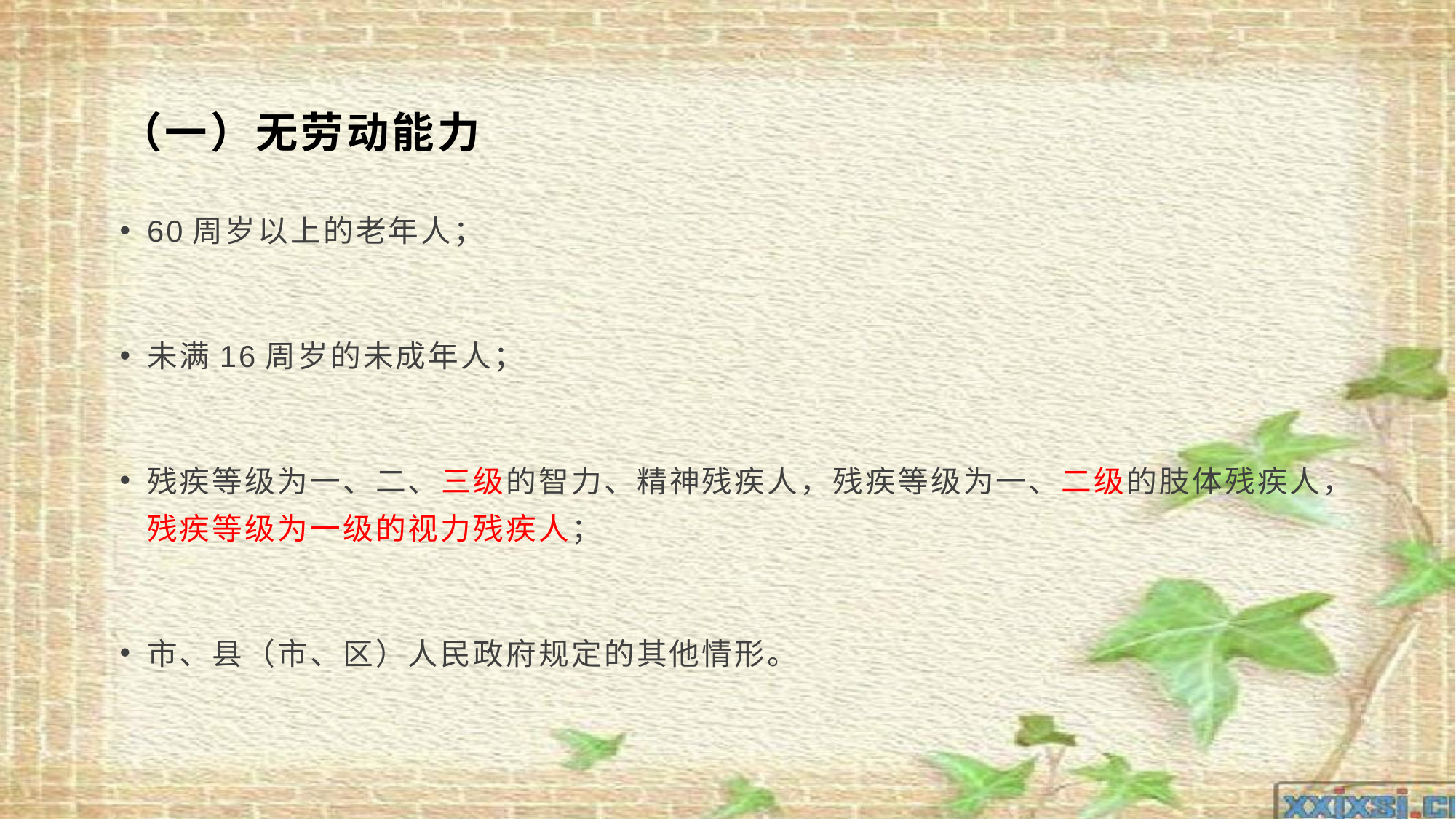

# （一）无劳动能力
60周岁以上的老年人；

未满16周岁的未成年人；

残疾等级为一、二、三级的智力、精神残疾人，残疾等级为一、二级的肢体残疾人，残疾等级为一级的视力残疾人；

市、县（市、区）人民政府规定的其他情形。